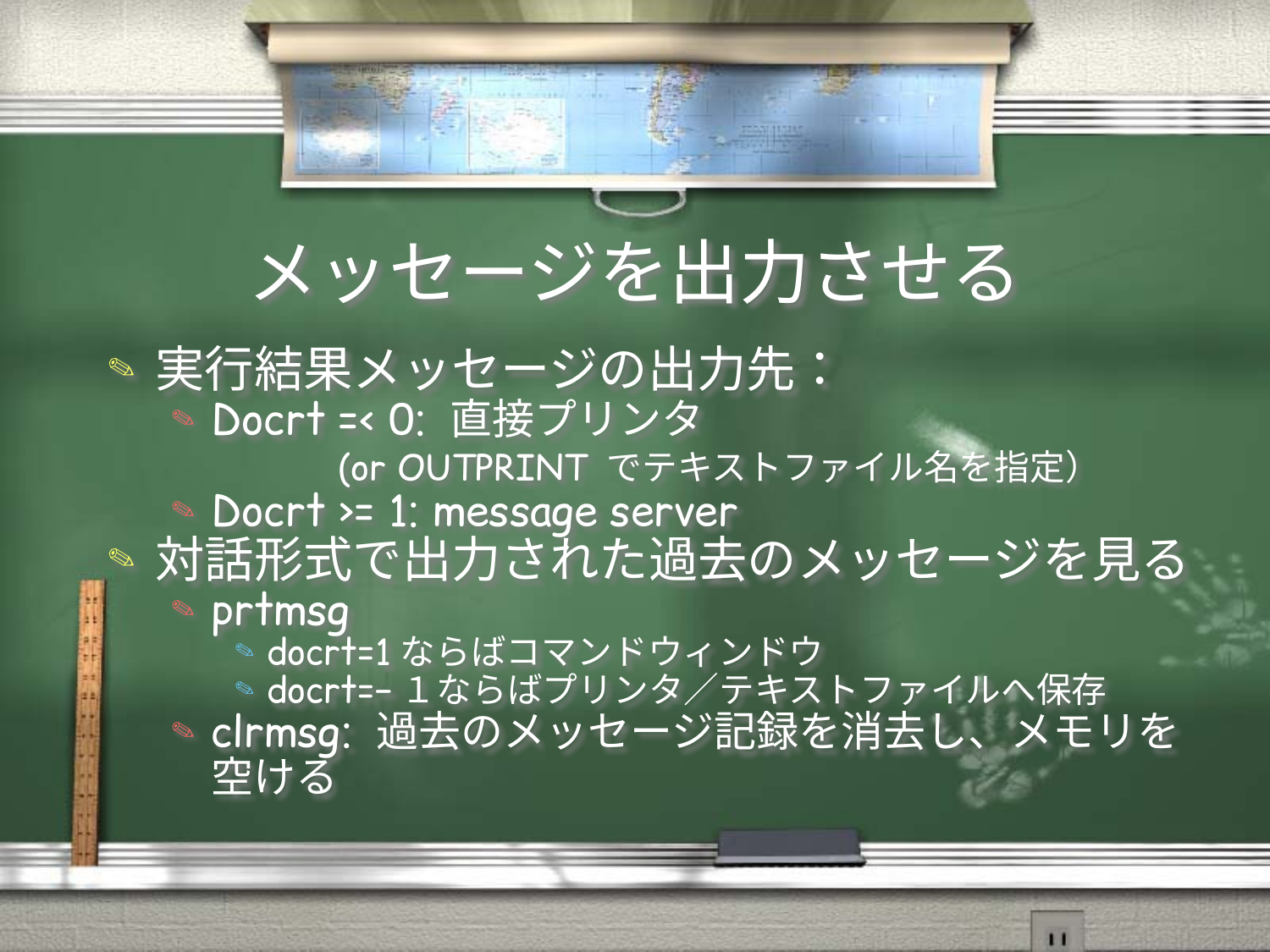

# メッセージを出力させる
実行結果メッセージの出力先：
Docrt =< 0: 直接プリンタ 					(or OUTPRINT でテキストファイル名を指定）
Docrt >= 1: message server
対話形式で出力された過去のメッセージを見る
prtmsg
docrt=1ならばコマンドウィンドウ
docrt=−１ならばプリンタ／テキストファイルへ保存
clrmsg: 過去のメッセージ記録を消去し、メモリを空ける